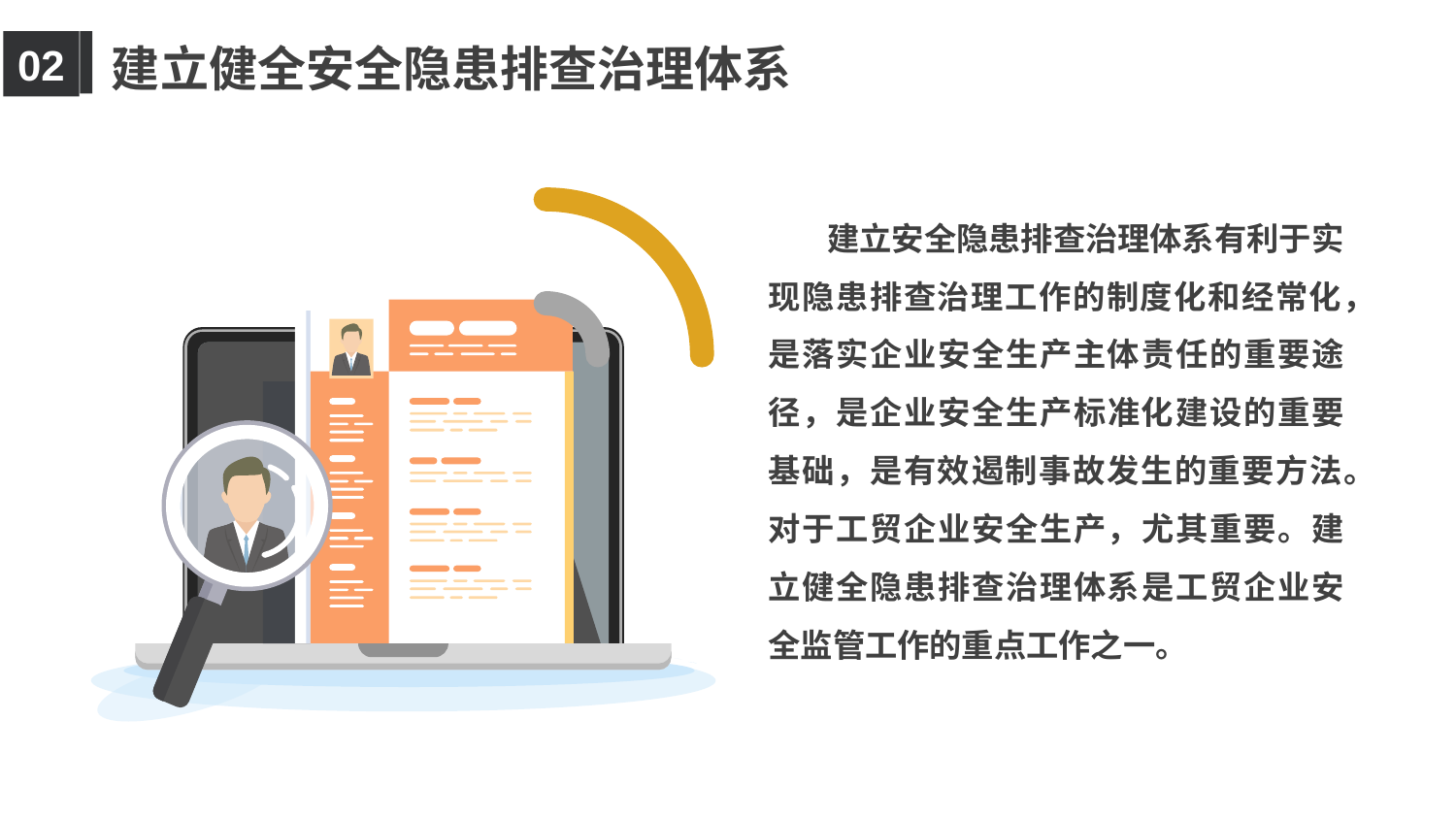

02

建立健全安全隐患排查治理体系

       建立安全隐患排查治理体系有利于实现隐患排查治理工作的制度化和经常化，是落实企业安全生产主体责任的重要途径，是企业安全生产标准化建设的重要基础，是有效遏制事故发生的重要方法。对于工贸企业安全生产，尤其重要。建立健全隐患排查治理体系是工贸企业安全监管工作的重点工作之一。